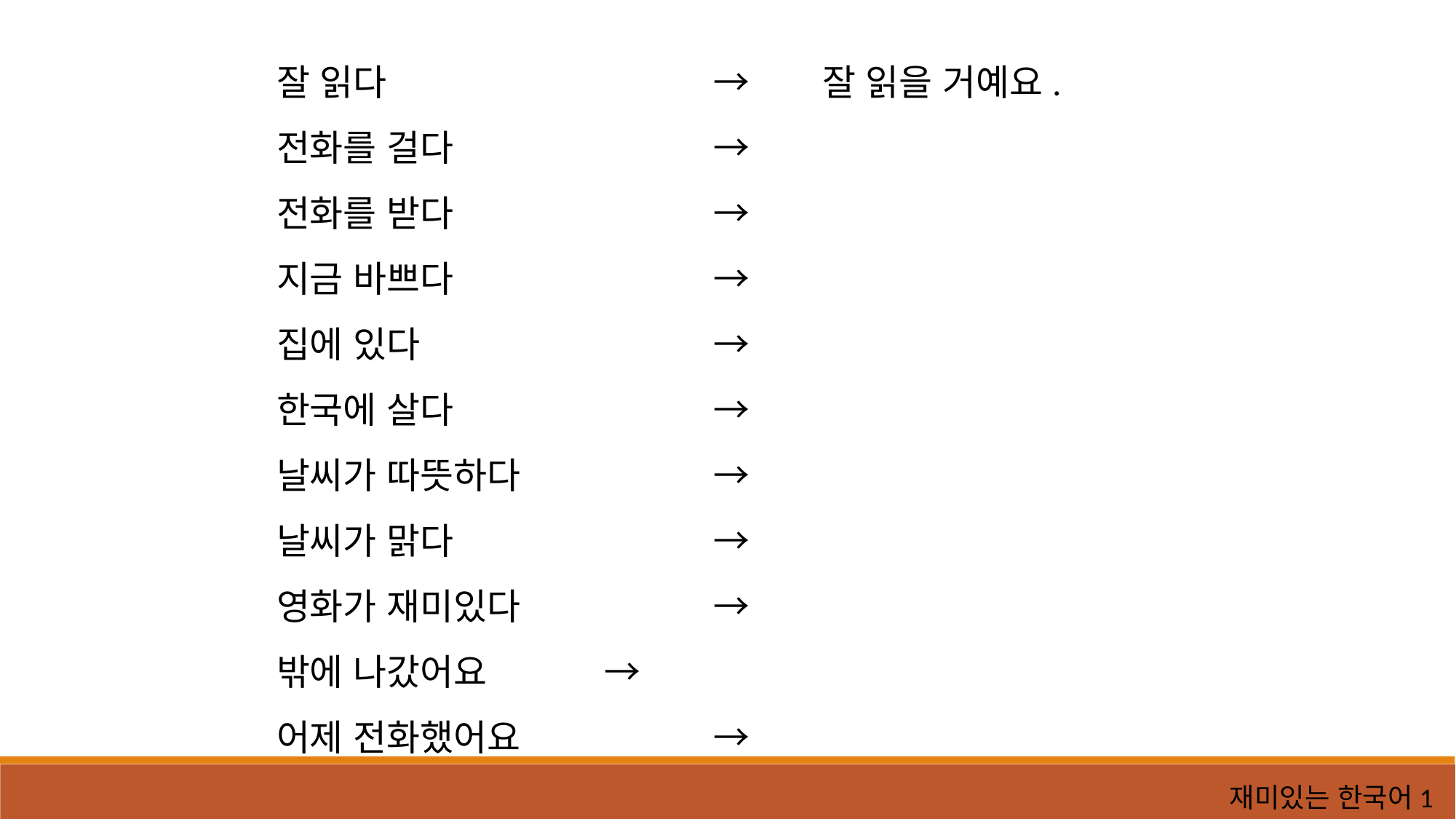

잘 읽다			→ 	잘 읽을 거예요.
전화를 걸다			→
전화를 받다			→
지금 바쁘다			→
집에 있다			→
한국에 살다			→
날씨가 따뜻하다		→
날씨가 맑다			→
영화가 재미있다		→
밖에 나갔어요		→
어제 전화했어요		→
재미있는 한국어1